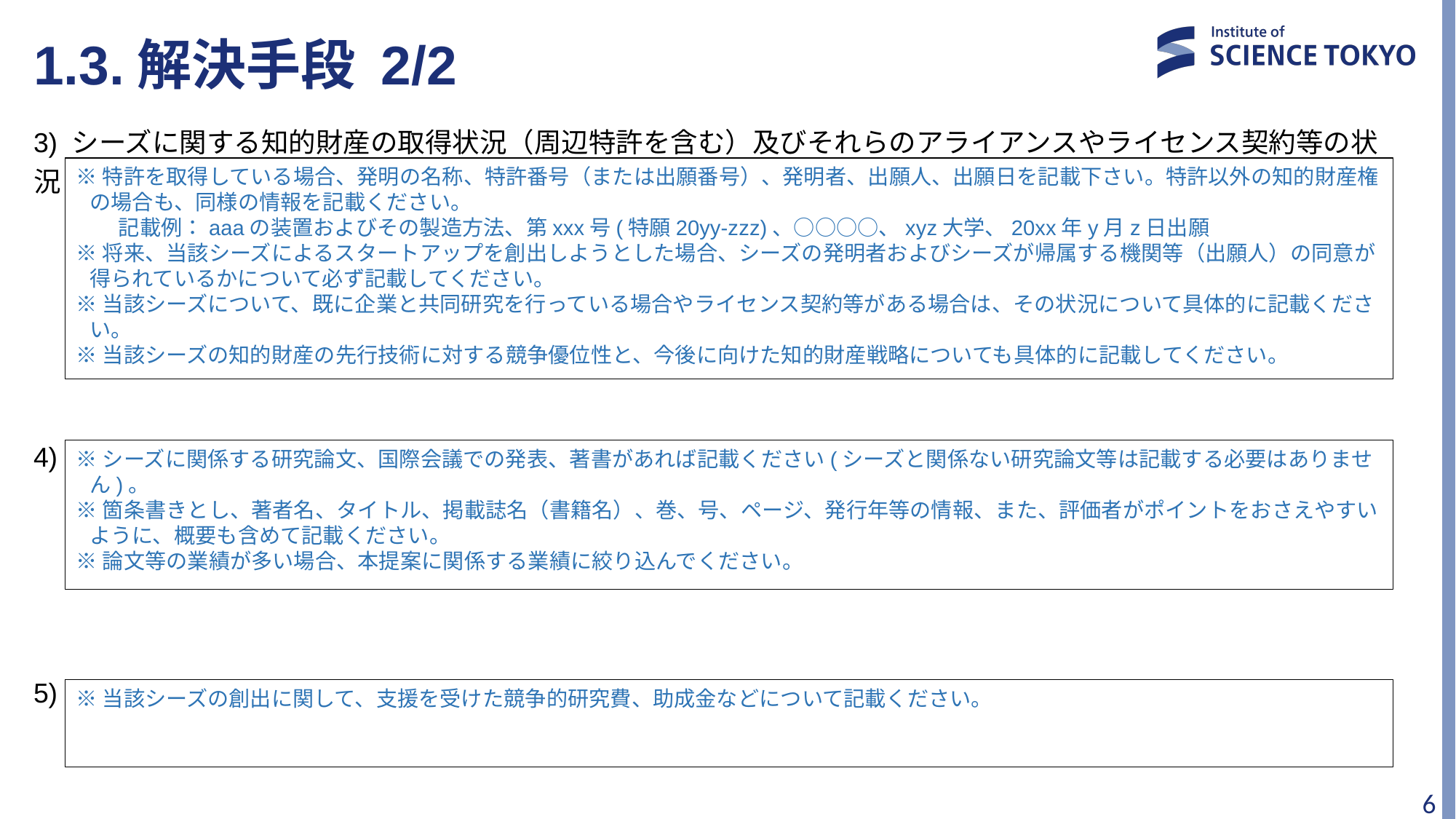

# 1.3.解決手段 2/2
3) シーズに関する知的財産の取得状況（周辺特許を含む）及びそれらのアライアンスやライセンス契約等の状況

4) シーズに関する研究業績

5) シーズの創出、育成に寄与した公的支援の獲得状況（国外のものを含む）
※特許を取得している場合、発明の名称、特許番号（または出願番号）、発明者、出願人、出願日を記載下さい。特許以外の知的財産権の場合も、同様の情報を記載ください。
　　記載例：aaaの装置およびその製造方法、第xxx号(特願20yy-zzz)、○○○○、xyz大学、20xx年y月z日出願
※将来、当該シーズによるスタートアップを創出しようとした場合、シーズの発明者およびシーズが帰属する機関等（出願人）の同意が得られているかについて必ず記載してください。
※当該シーズについて、既に企業と共同研究を行っている場合やライセンス契約等がある場合は、その状況について具体的に記載ください。
※当該シーズの知的財産の先行技術に対する競争優位性と、今後に向けた知的財産戦略についても具体的に記載してください。

※シーズに関係する研究論文、国際会議での発表、著書があれば記載ください(シーズと関係ない研究論文等は記載する必要はありません)。
※箇条書きとし、著者名、タイトル、掲載誌名（書籍名）、巻、号、ページ、発行年等の情報、また、評価者がポイントをおさえやすいように、概要も含めて記載ください。
※論文等の業績が多い場合、本提案に関係する業績に絞り込んでください。

※当該シーズの創出に関して、支援を受けた競争的研究費、助成金などについて記載ください。
6